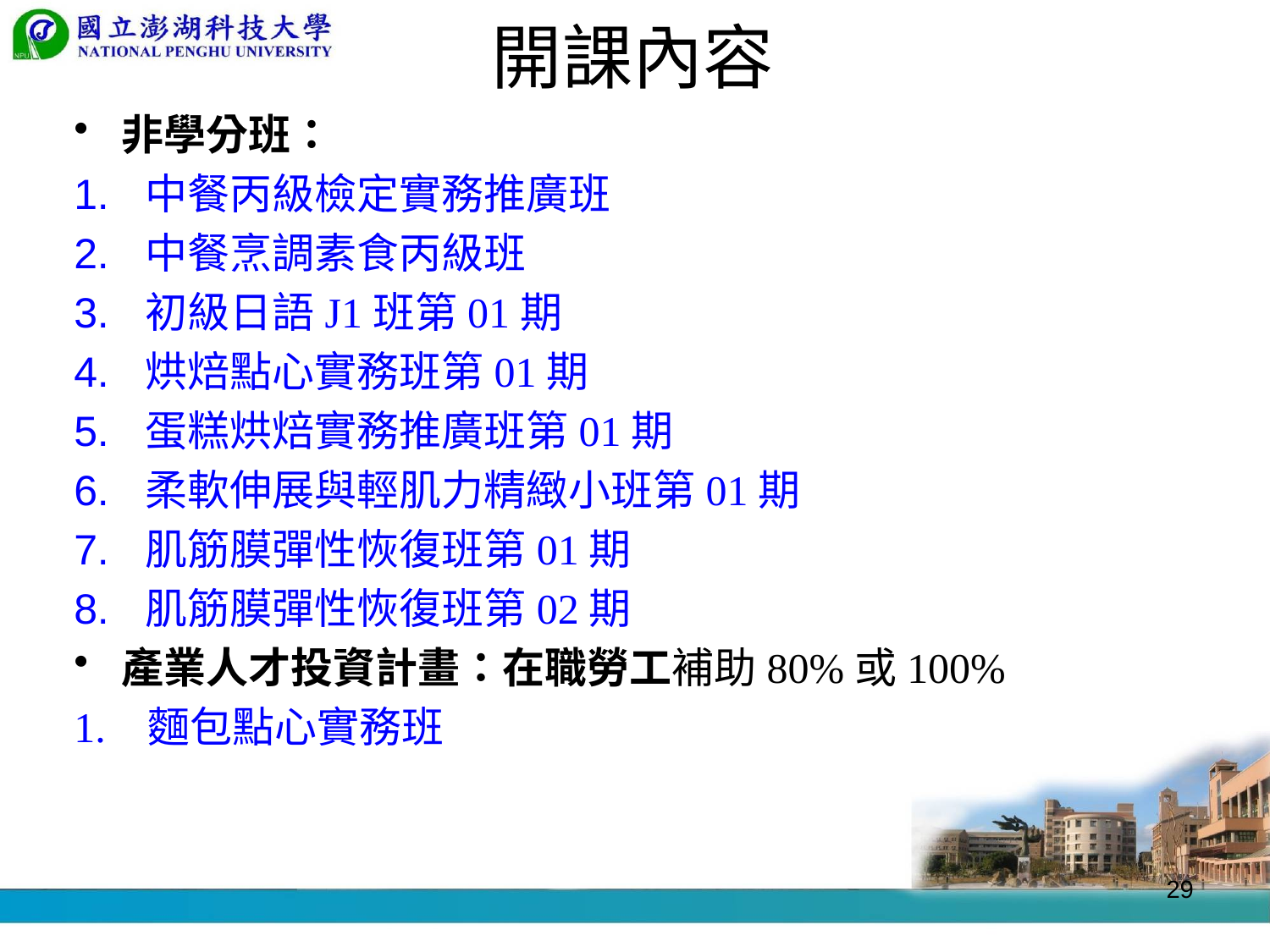

# 開課內容
非學分班：
中餐丙級檢定實務推廣班
中餐烹調素食丙級班
初級日語J1班第01期
烘焙點心實務班第01期
蛋糕烘焙實務推廣班第01期
柔軟伸展與輕肌力精緻小班第01期
肌筋膜彈性恢復班第01期
肌筋膜彈性恢復班第02期
產業人才投資計畫：在職勞工補助80%或100%
1.   麵包點心實務班
29